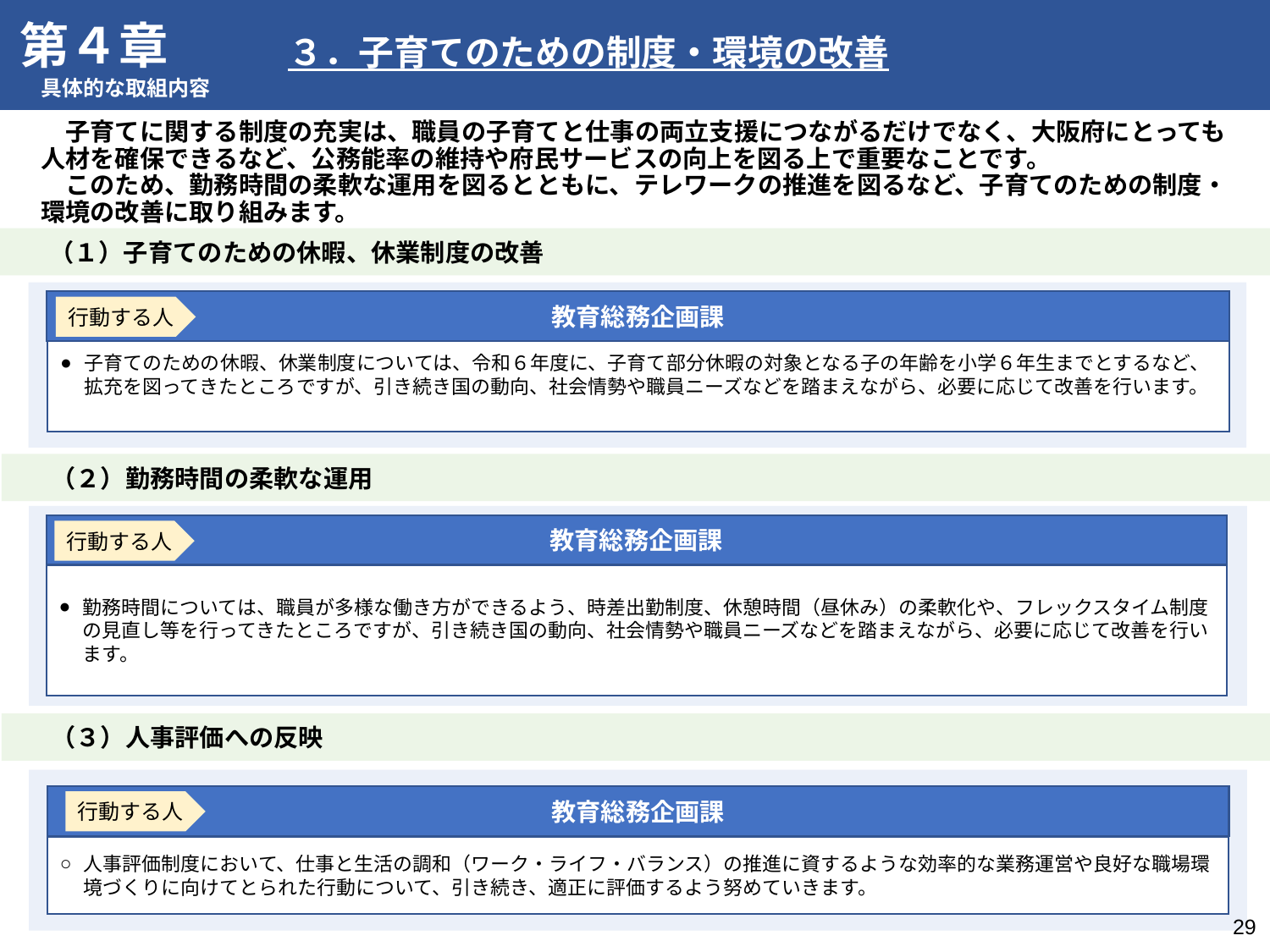

第４章
具体的な取組内容
　３．子育てのための制度・環境の改善

　子育てに関する制度の充実は、職員の子育てと仕事の両立支援につながるだけでなく、大阪府にとっても人材を確保できるなど、公務能率の維持や府民サービスの向上を図る上で重要なことです。
　このため、勤務時間の柔軟な運用を図るとともに、テレワークの推進を図るなど、子育てのための制度・環境の改善に取り組みます。
　　（１）子育てのための休暇、休業制度の改善

教育総務企画課
子育てのための休暇、休業制度については、令和６年度に、子育て部分休暇の対象となる子の年齢を小学６年生までとするなど、拡充を図ってきたところですが、引き続き国の動向、社会情勢や職員ニーズなどを踏まえながら、必要に応じて改善を行います。
行動する人
　　（２）勤務時間の柔軟な運用

教育総務企画課
勤務時間については、職員が多様な働き方ができるよう、時差出勤制度、休憩時間（昼休み）の柔軟化や、フレックスタイム制度の見直し等を行ってきたところですが、引き続き国の動向、社会情勢や職員ニーズなどを踏まえながら、必要に応じて改善を行います。
行動する人
　　（３）人事評価への反映

教育総務企画課
人事評価制度において、仕事と生活の調和（ワーク・ライフ・バランス）の推進に資するような効率的な業務運営や良好な職場環境づくりに向けてとられた行動について、引き続き、適正に評価するよう努めていきます。
行動する人
29